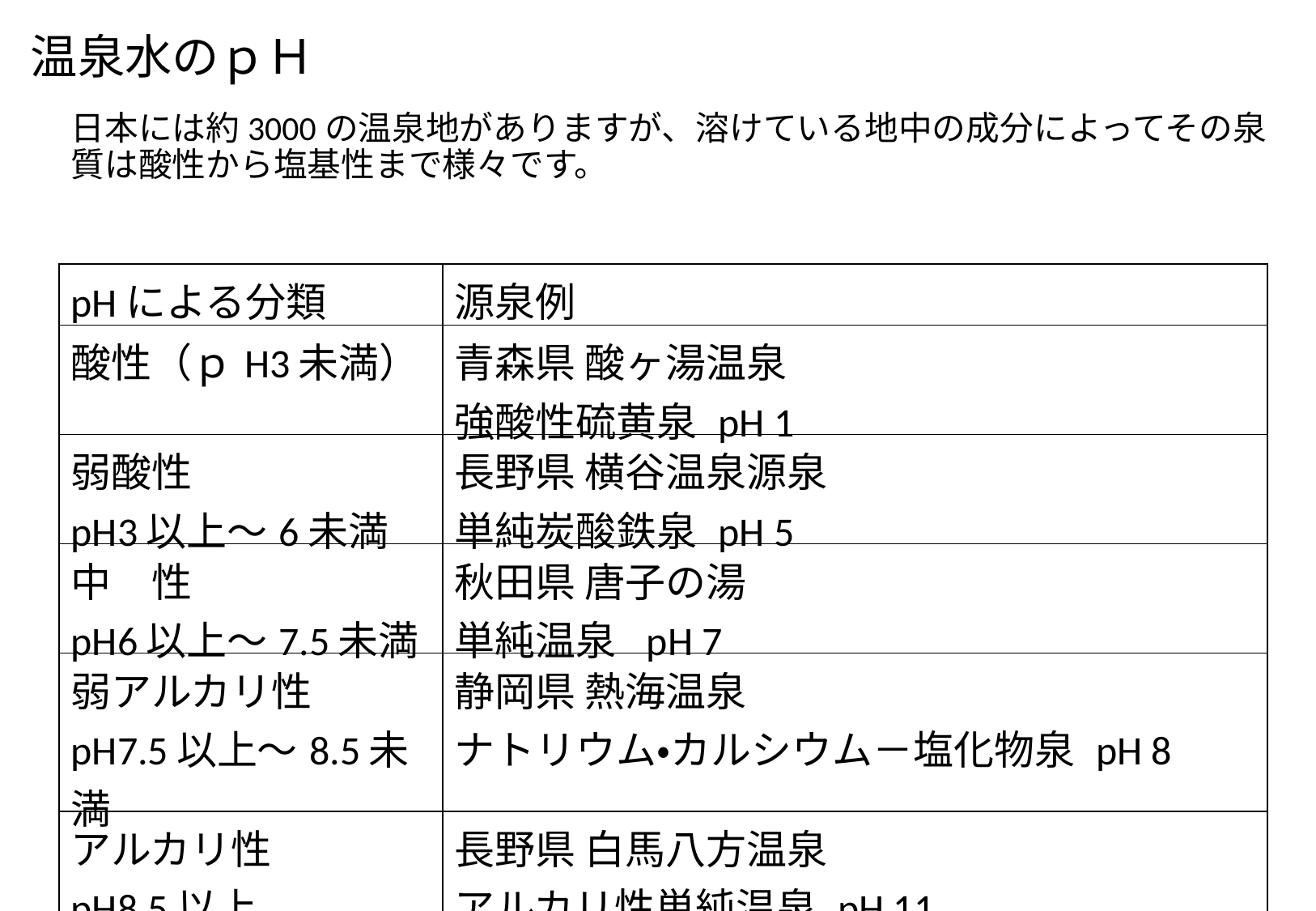

温泉水のｐＨ
日本には約3000の温泉地がありますが、溶けている地中の成分によってその泉質は酸性から塩基性まで様々です。
| pHによる分類 | 源泉例 |
| --- | --- |
| 酸性（ｐH3未満） | 青森県 酸ヶ湯温泉 強酸性硫黄泉 pH 1 |
| 弱酸性 pH3以上～6未満 | 長野県 横谷温泉源泉 単純炭酸鉄泉 pH 5 |
| 中　性 pH6以上～7.5未満 | 秋田県 唐子の湯 単純温泉 pH 7 |
| 弱アルカリ性 pH7.5以上～8.5未満 | 静岡県 熱海温泉 ナトリウム・カルシウム－塩化物泉 pH 8 |
| アルカリ性 pH8.5以上 | 長野県 白馬八方温泉 アルカリ性単純温泉 pH 11 |